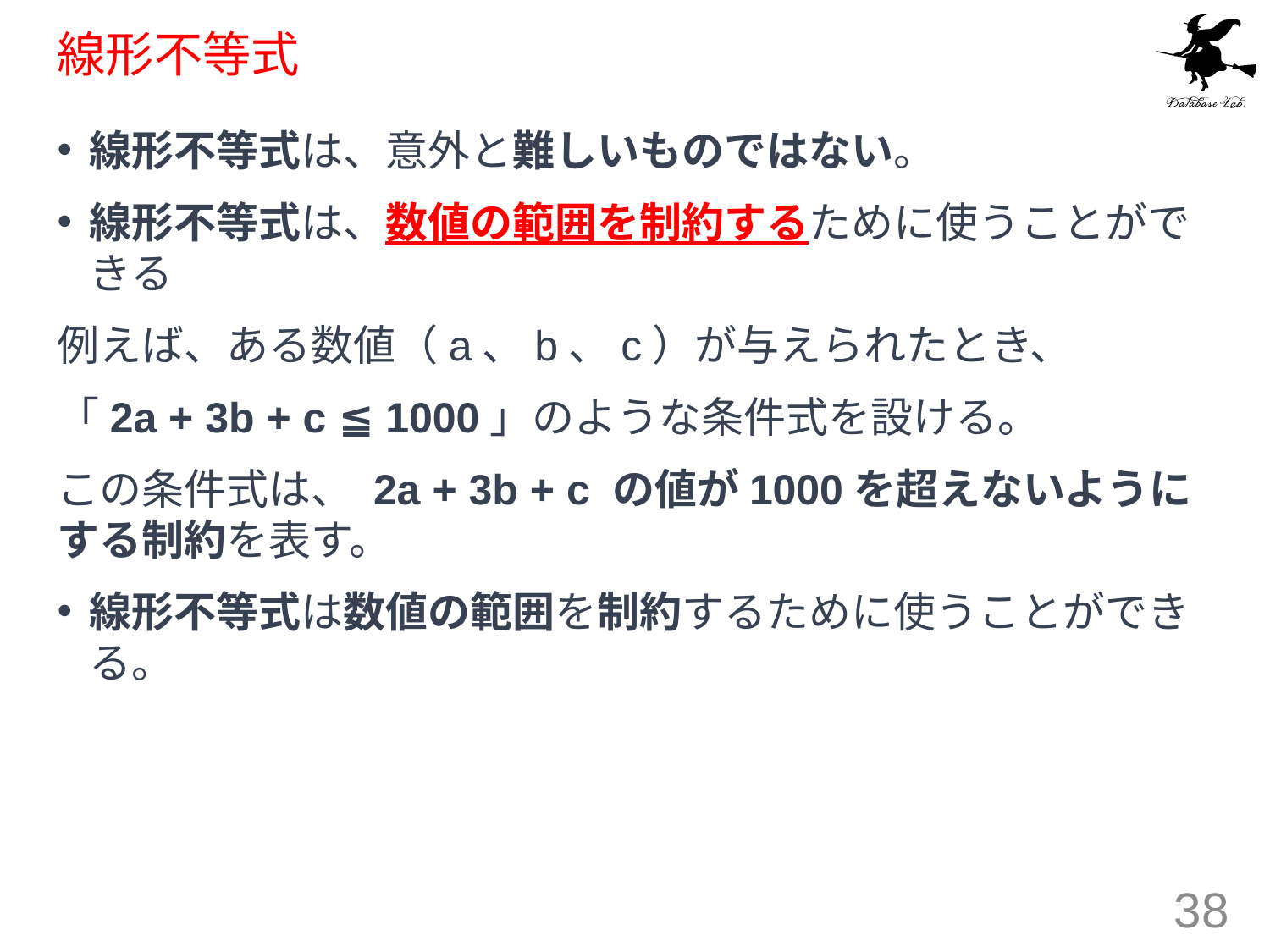

# 線形不等式
線形不等式は、意外と難しいものではない。
線形不等式は、数値の範囲を制約するために使うことができる
例えば、ある数値（a、b、c）が与えられたとき、
「2a + 3b + c ≦ 1000」のような条件式を設ける。
この条件式は、 2a + 3b + c の値が1000を超えないようにする制約を表す。
線形不等式は数値の範囲を制約するために使うことができる。

38